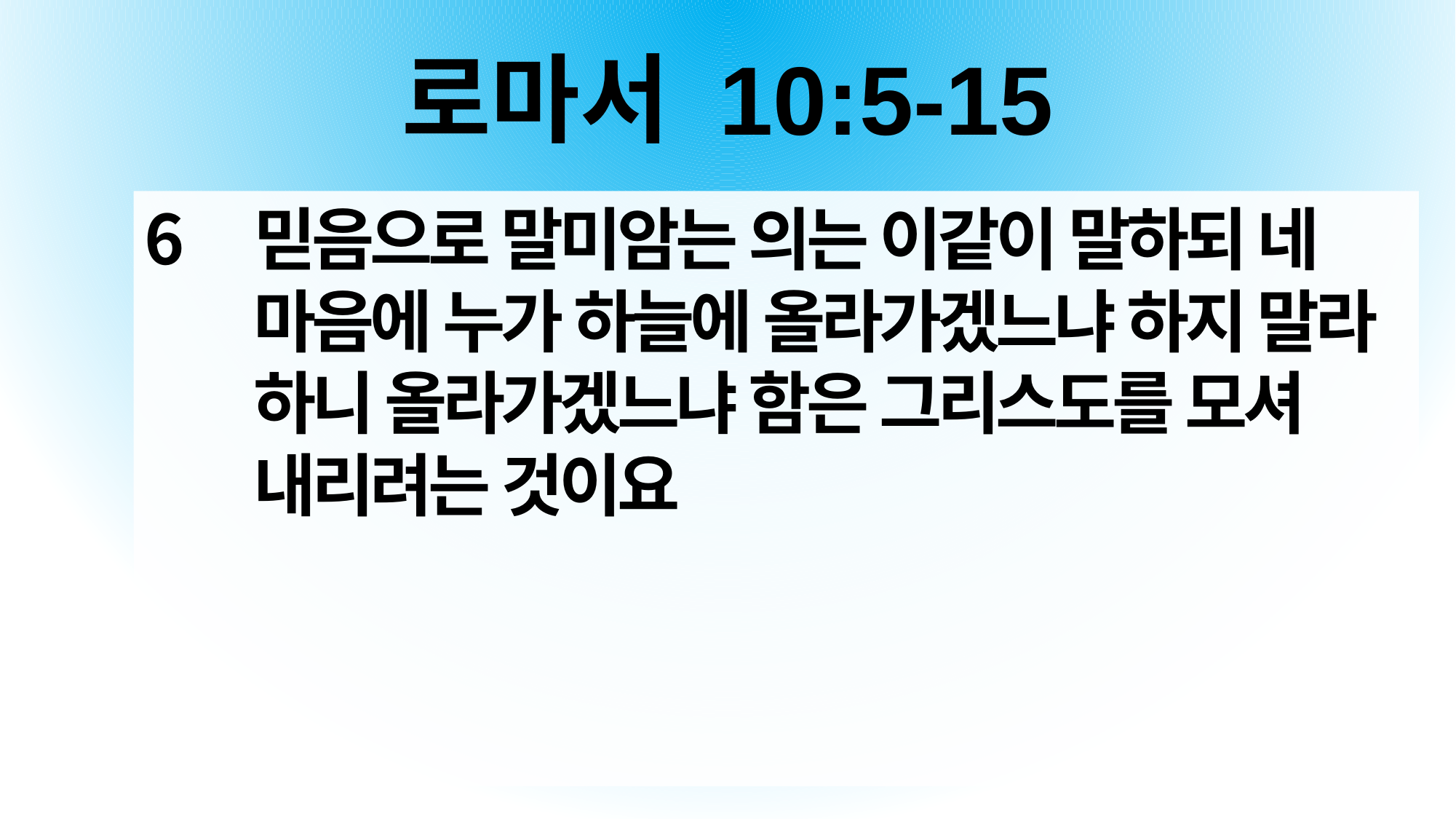

# 로마서 10:5-15
믿음으로 말미암는 의는 이같이 말하되 네 마음에 누가 하늘에 올라가겠느냐 하지 말라 하니 올라가겠느냐 함은 그리스도를 모셔 내리려는 것이요